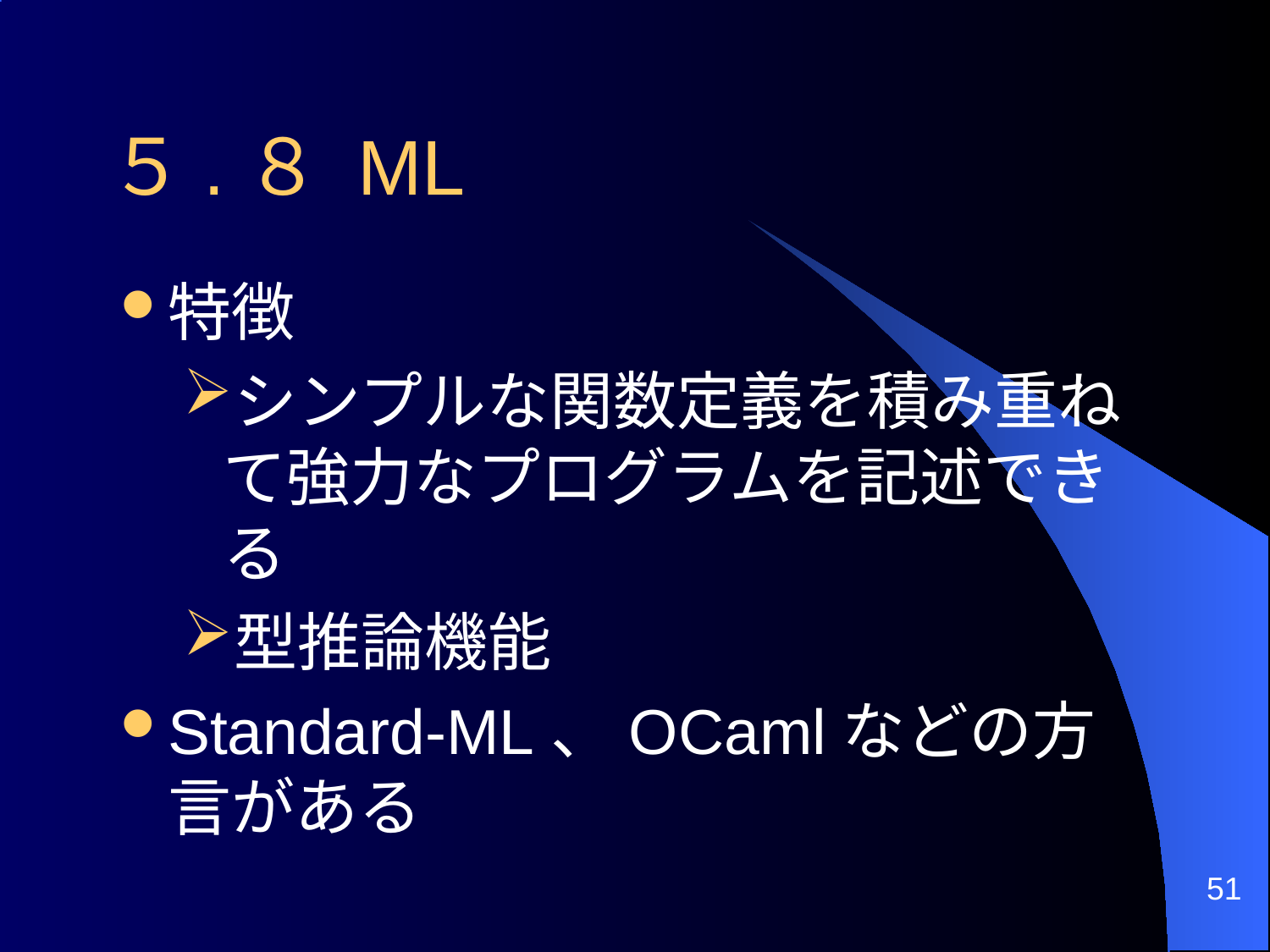

# ５.８ ML
特徴
シンプルな関数定義を積み重ねて強力なプログラムを記述できる
型推論機能
Standard-ML、OCamlなどの方言がある
51